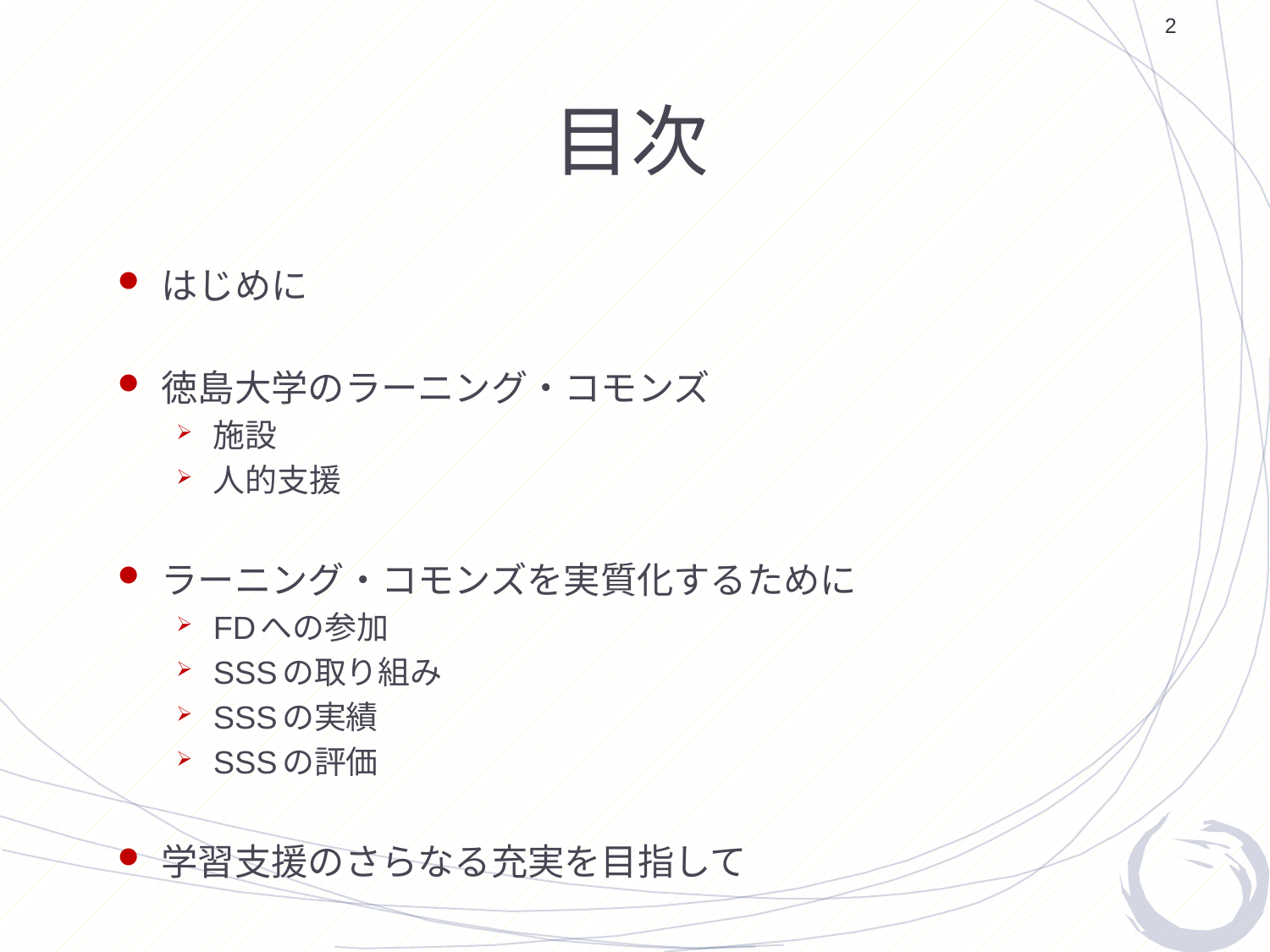

2
# 目次
はじめに

徳島大学のラーニング・コモンズ
施設
人的支援

ラーニング・コモンズを実質化するために
FDへの参加
SSSの取り組み
SSSの実績
SSSの評価

学習支援のさらなる充実を目指して